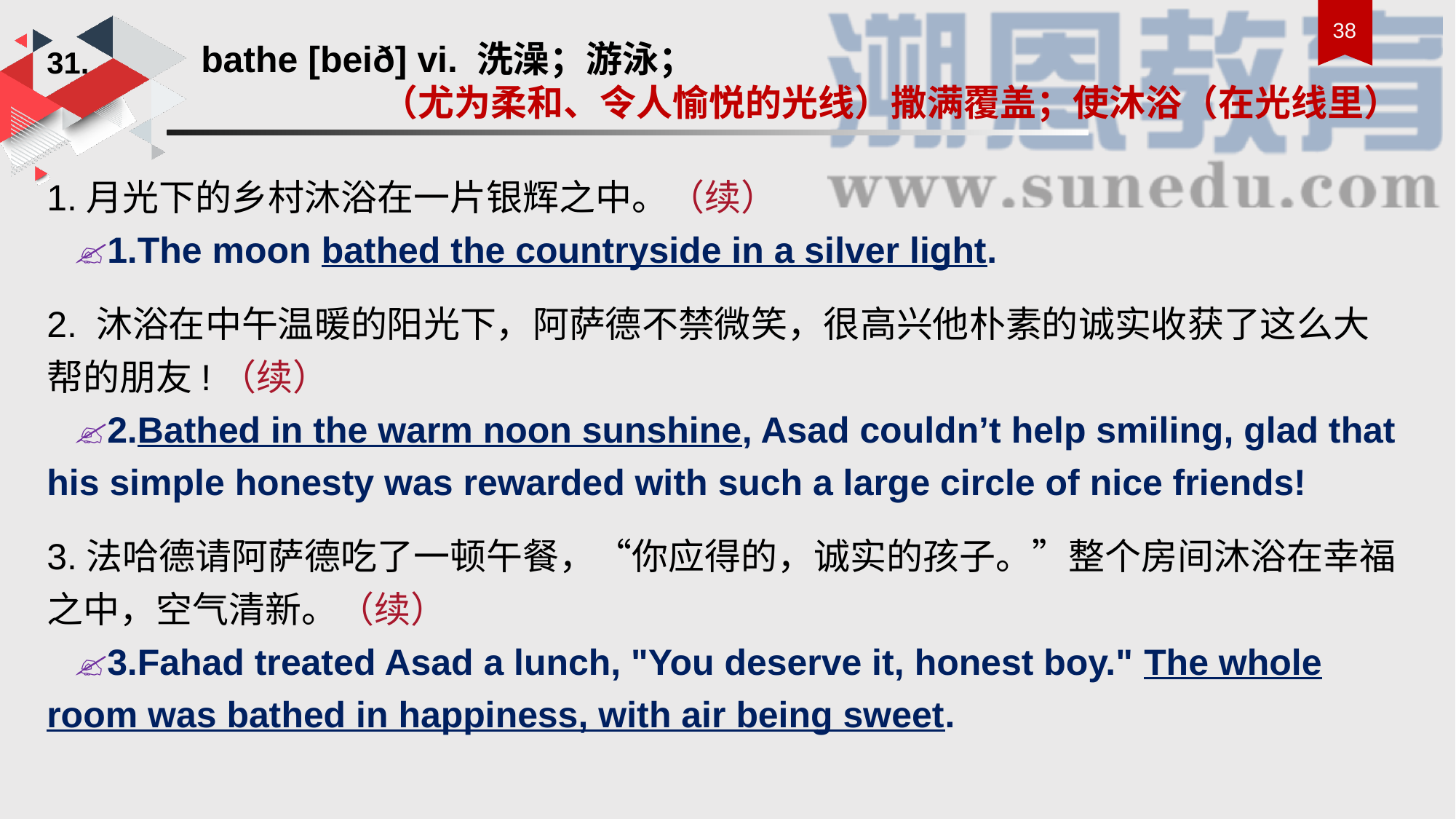

bathe [beið] vi. 洗澡；游泳；
                     （尤为柔和、令人愉悦的光线）撒满覆盖；使沐浴（在光线里）
31.

1.月光下的乡村沐浴在一片银辉之中。（续）
   ✍1.The moon bathed the countryside in a silver light.

2. 沐浴在中午温暖的阳光下，阿萨德不禁微笑，很高兴他朴素的诚实收获了这么大帮的朋友!（续）
   ✍2.Bathed in the warm noon sunshine, Asad couldn’t help smiling, glad that his simple honesty was rewarded with such a large circle of nice friends!

3.法哈德请阿萨德吃了一顿午餐，“你应得的，诚实的孩子。”整个房间沐浴在幸福之中，空气清新。（续）
   ✍3.Fahad treated Asad a lunch, "You deserve it, honest boy." The whole room was bathed in happiness, with air being sweet.